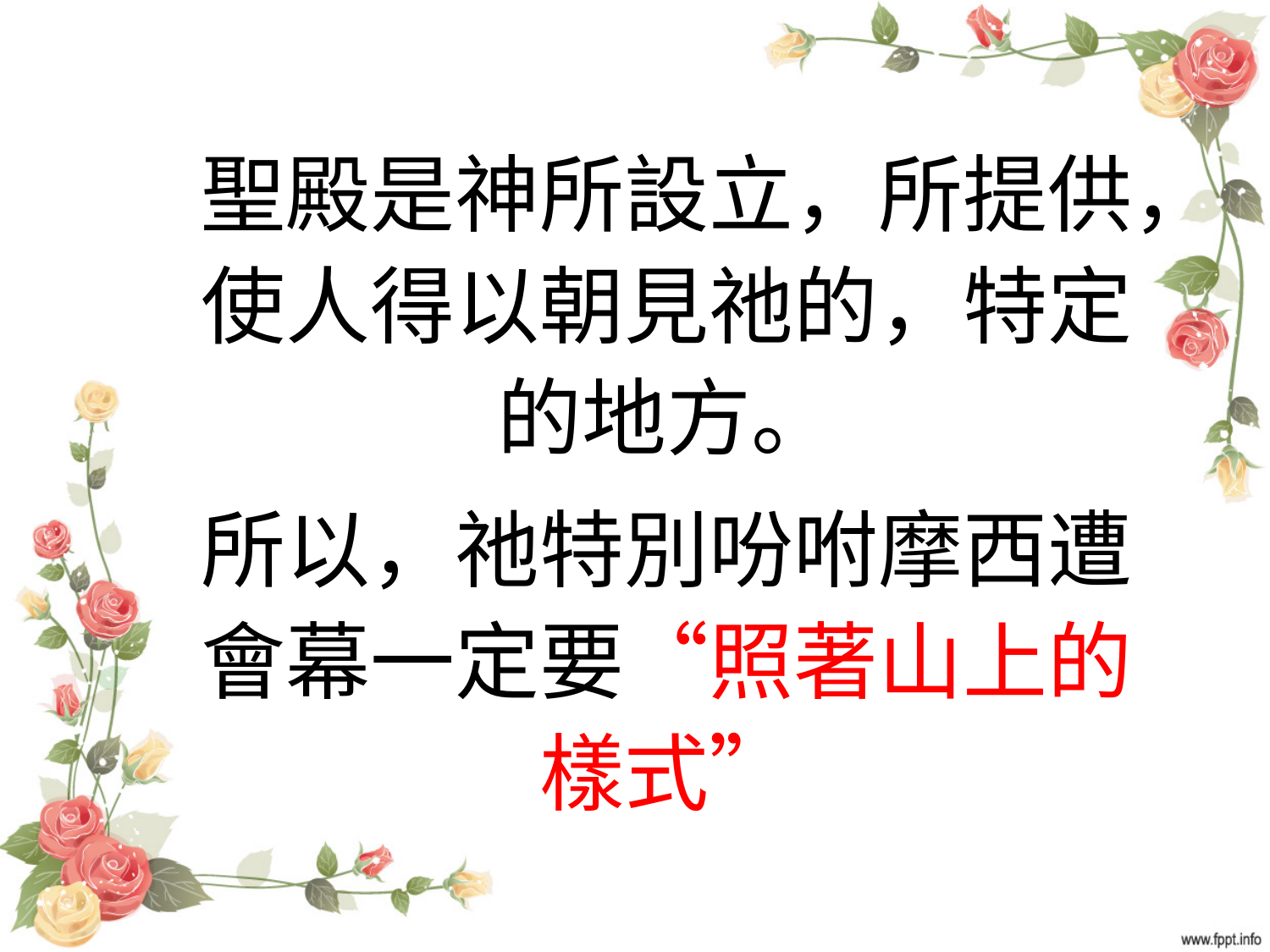

聖殿是神所設立，所提供，使人得以朝見祂的，特定的地方。
所以，祂特別吩咐摩西遭會幕一定要“照著山上的樣式”